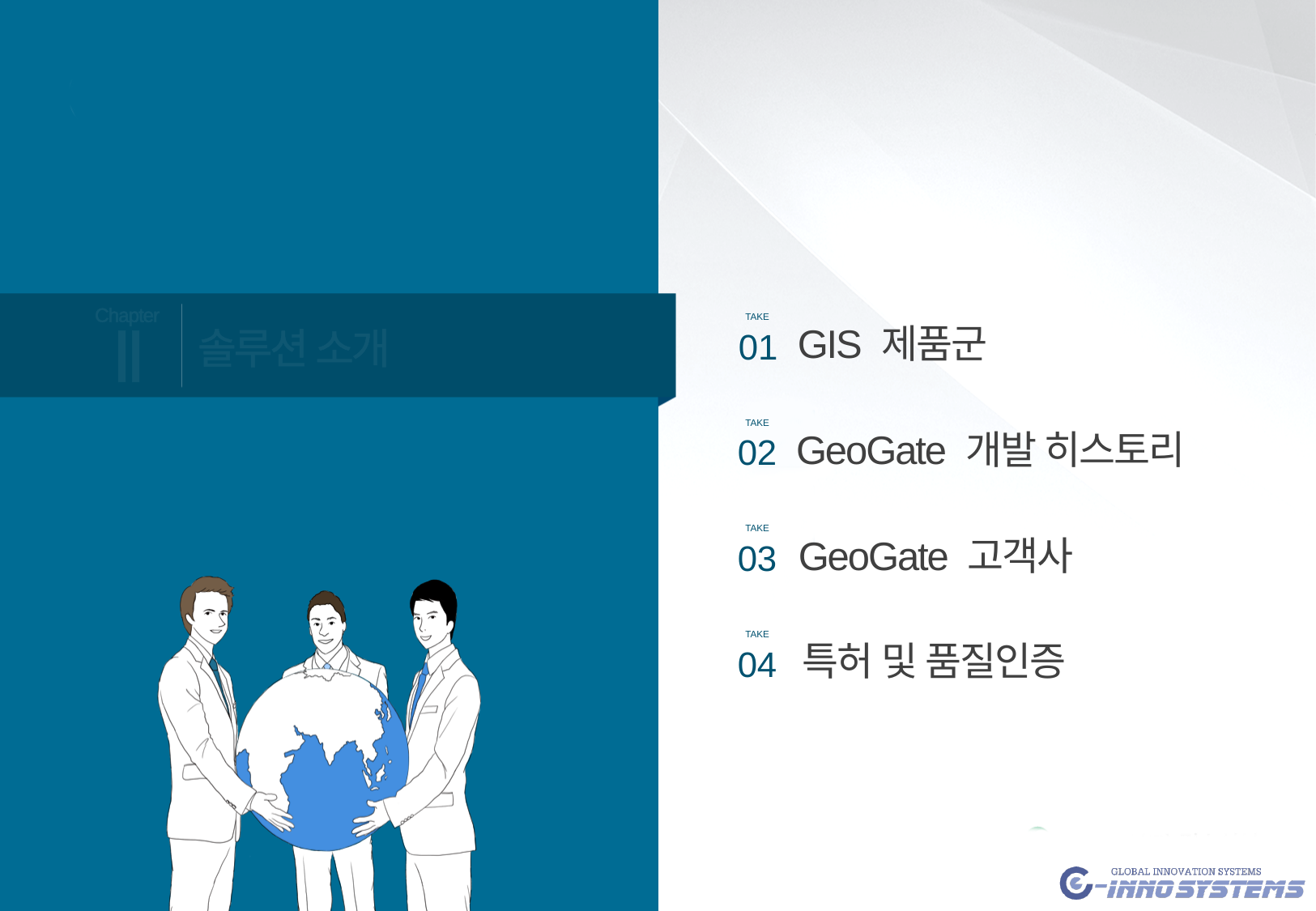

Chapter
TAKE
01
GIS 제품군
Ⅱ
솔루션 소개
TAKE
02
GeoGate 개발 히스토리
TAKE
03
GeoGate 고객사
TAKE
04
특허 및 품질인증